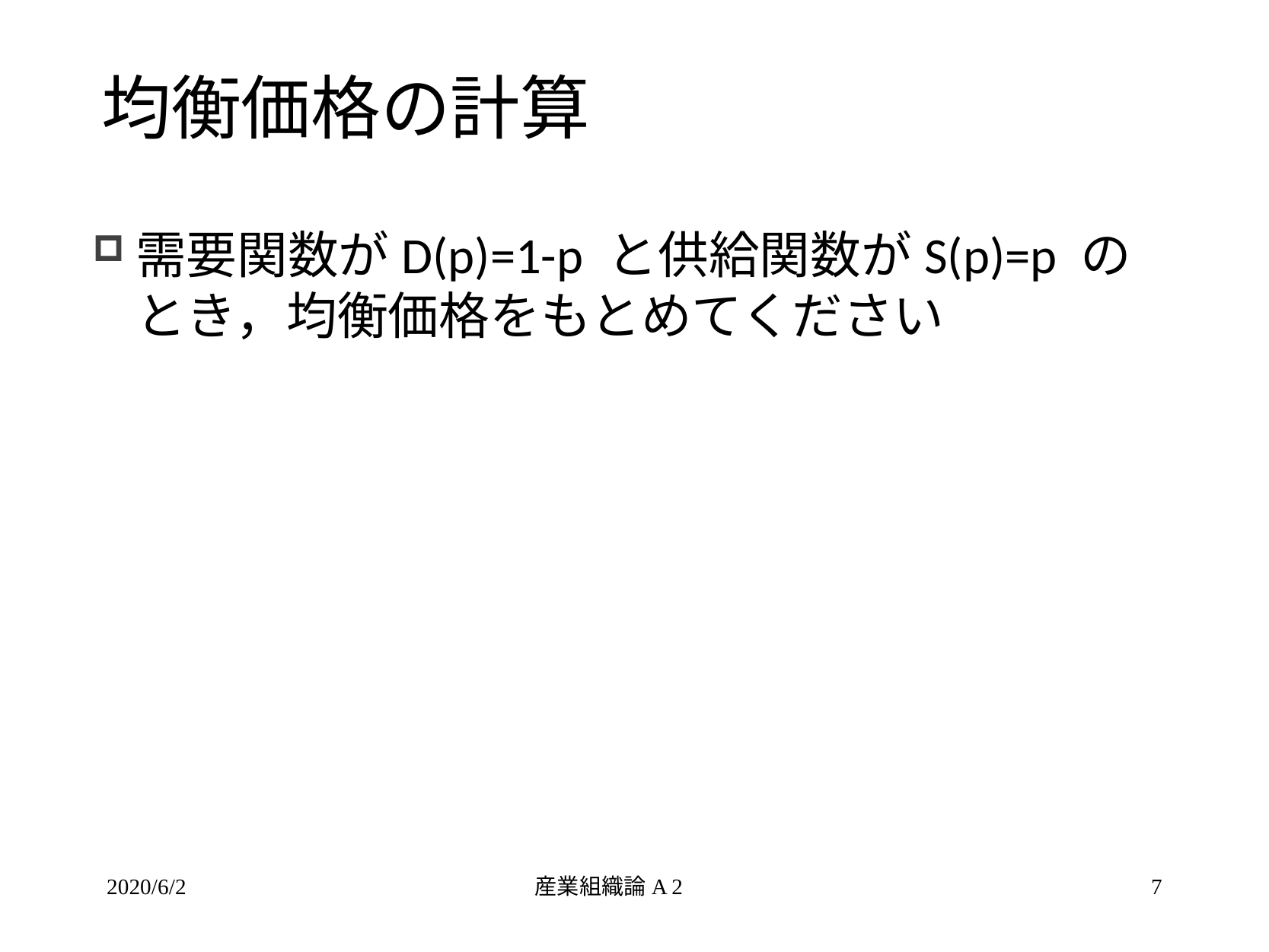

# 均衡価格の計算
需要関数がD(p)=1-p と供給関数がS(p)=p のとき，均衡価格をもとめてください
2020/6/2
産業組織論A 2
7